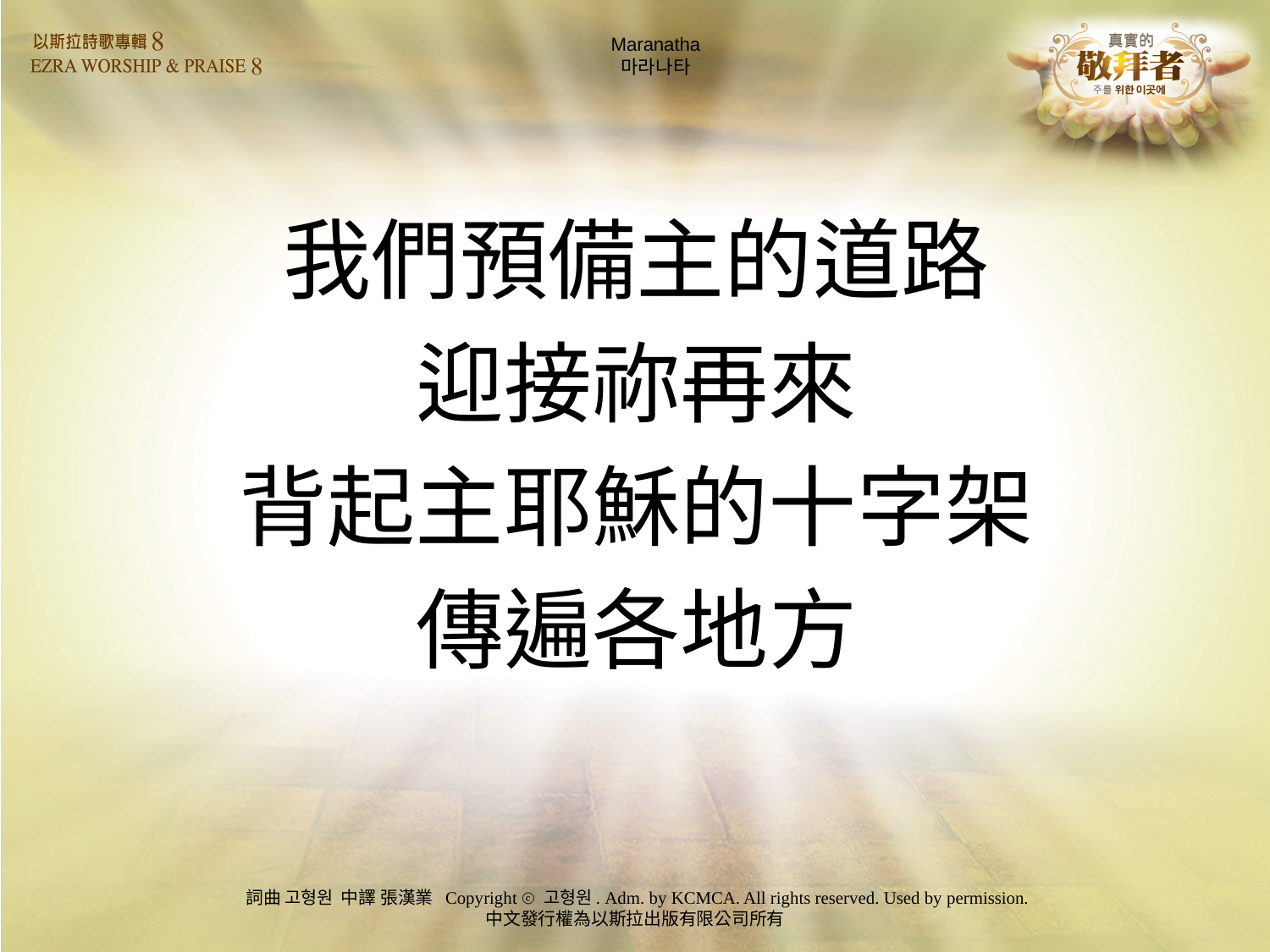

# Maranatha 마라나타
我們預備主的道路
迎接祢再來
背起主耶穌的十字架
傳遍各地方
詞曲 고형원  中譯 張漢業  Copyright ⓒ 고형원. Adm. by KCMCA. All rights reserved. Used by permission.
中文發行權為以斯拉出版有限公司所有